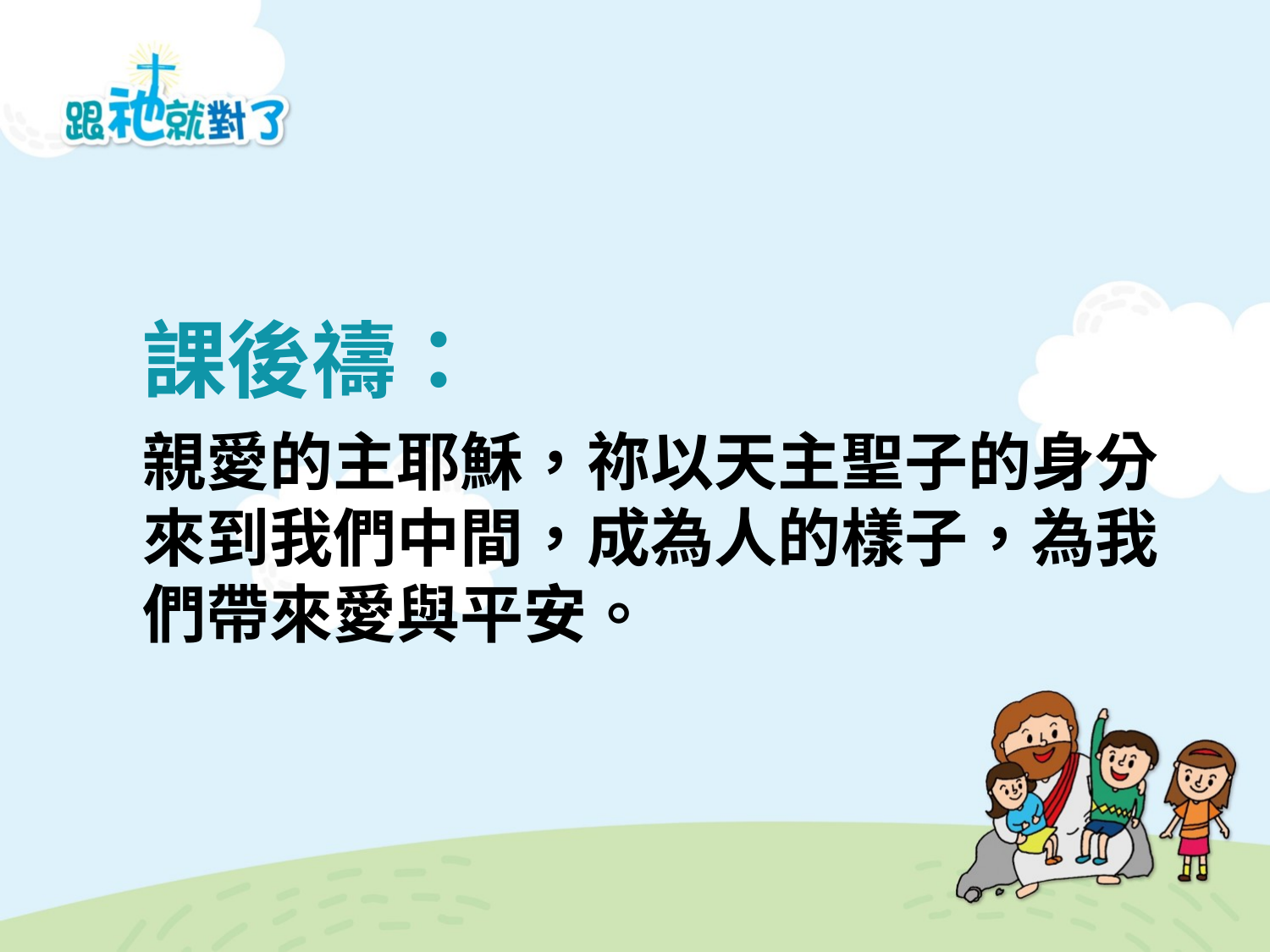

課後禱：
親愛的主耶穌，祢以天主聖子的身分來到我們中間，成為人的樣子，為我們帶來愛與平安。